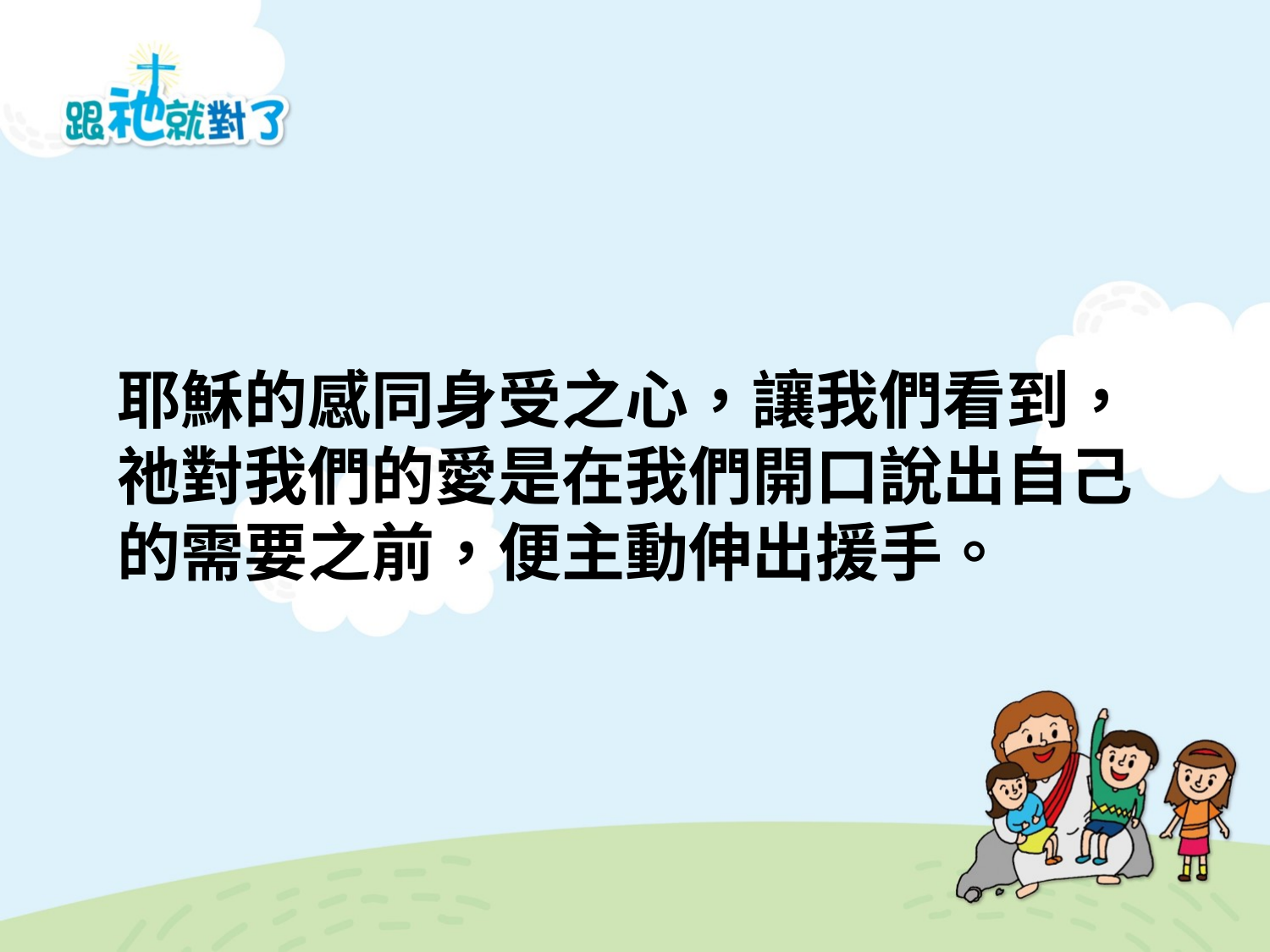

耶穌的感同身受之心，讓我們看到，祂對我們的愛是在我們開口說出自己的需要之前，便主動伸出援手。